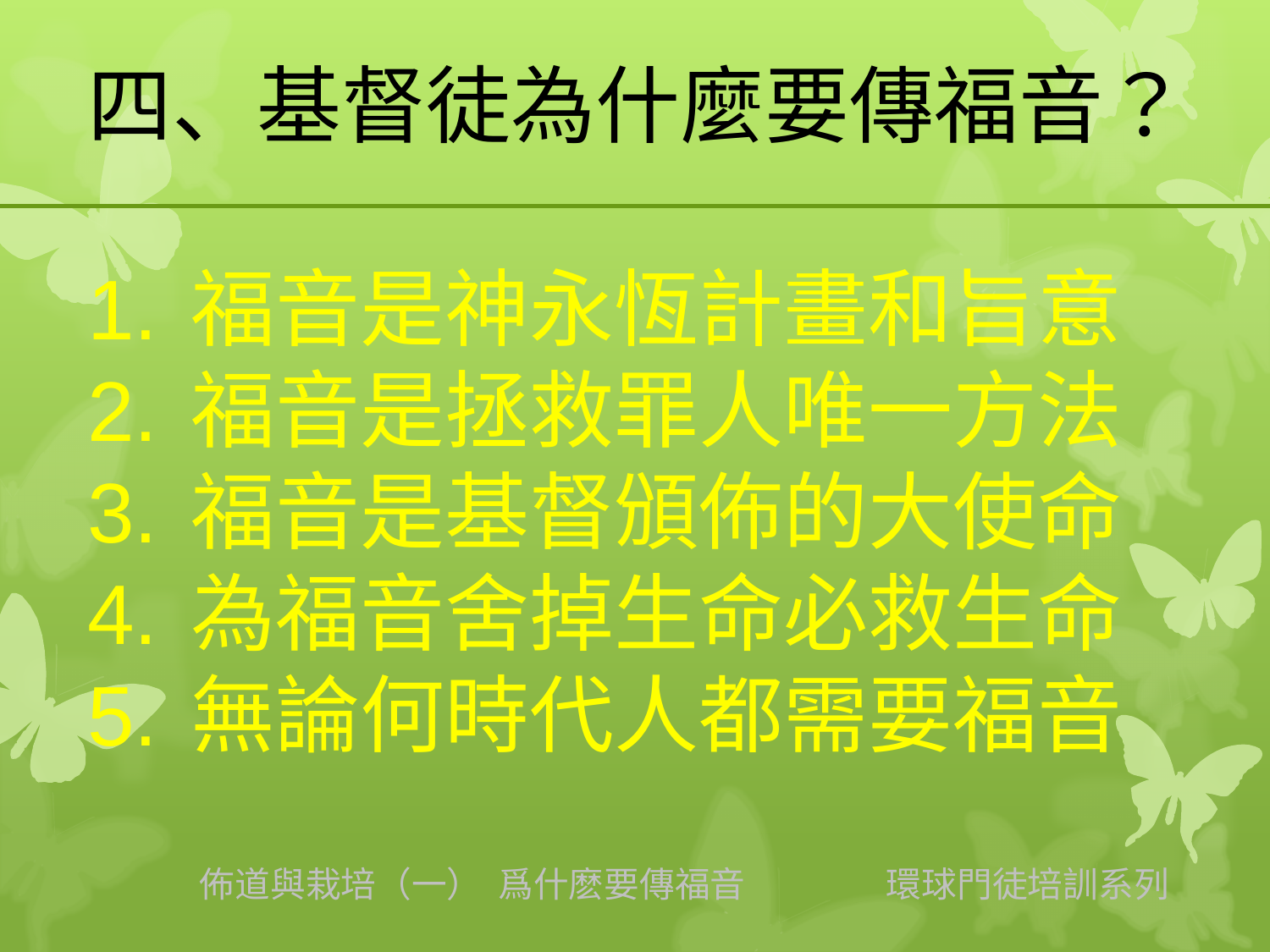

四、基督徒為什麼要傳福音？

福音是神永恆計畫和旨意
福音是拯救罪人唯一方法
福音是基督頒佈的大使命
為福音舍掉生命必救生命
無論何時代人都需要福音